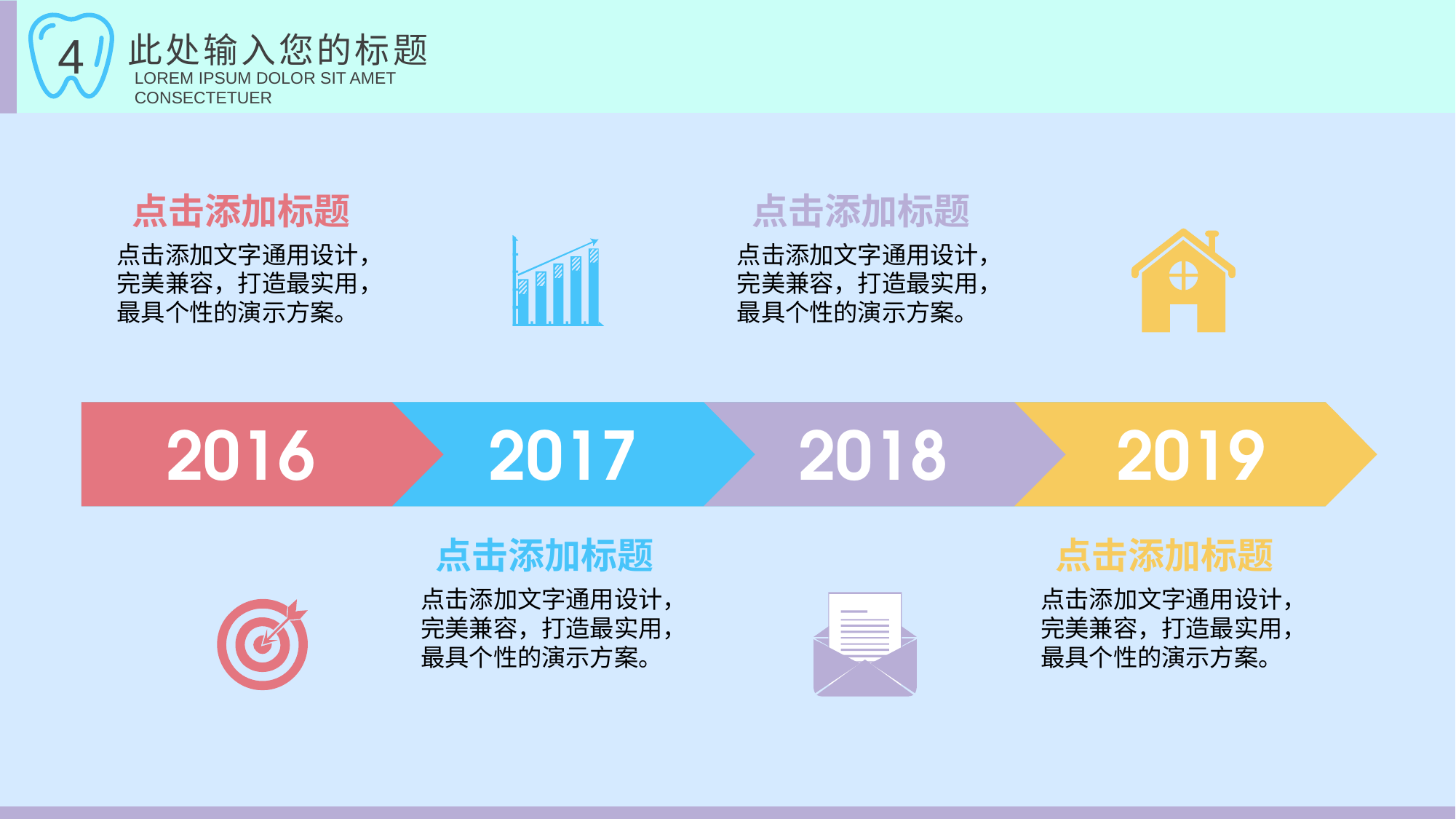

此处输入您的标题
4
LOREM IPSUM DOLOR SIT AMET CONSECTETUER

点击添加标题
点击添加标题

点击添加文字通用设计，完美兼容，打造最实用，最具个性的演示方案。
点击添加文字通用设计，完美兼容，打造最实用，最具个性的演示方案。

2016
2017
2018
2019
点击添加标题
点击添加标题
点击添加文字通用设计，完美兼容，打造最实用，最具个性的演示方案。
点击添加文字通用设计，完美兼容，打造最实用，最具个性的演示方案。